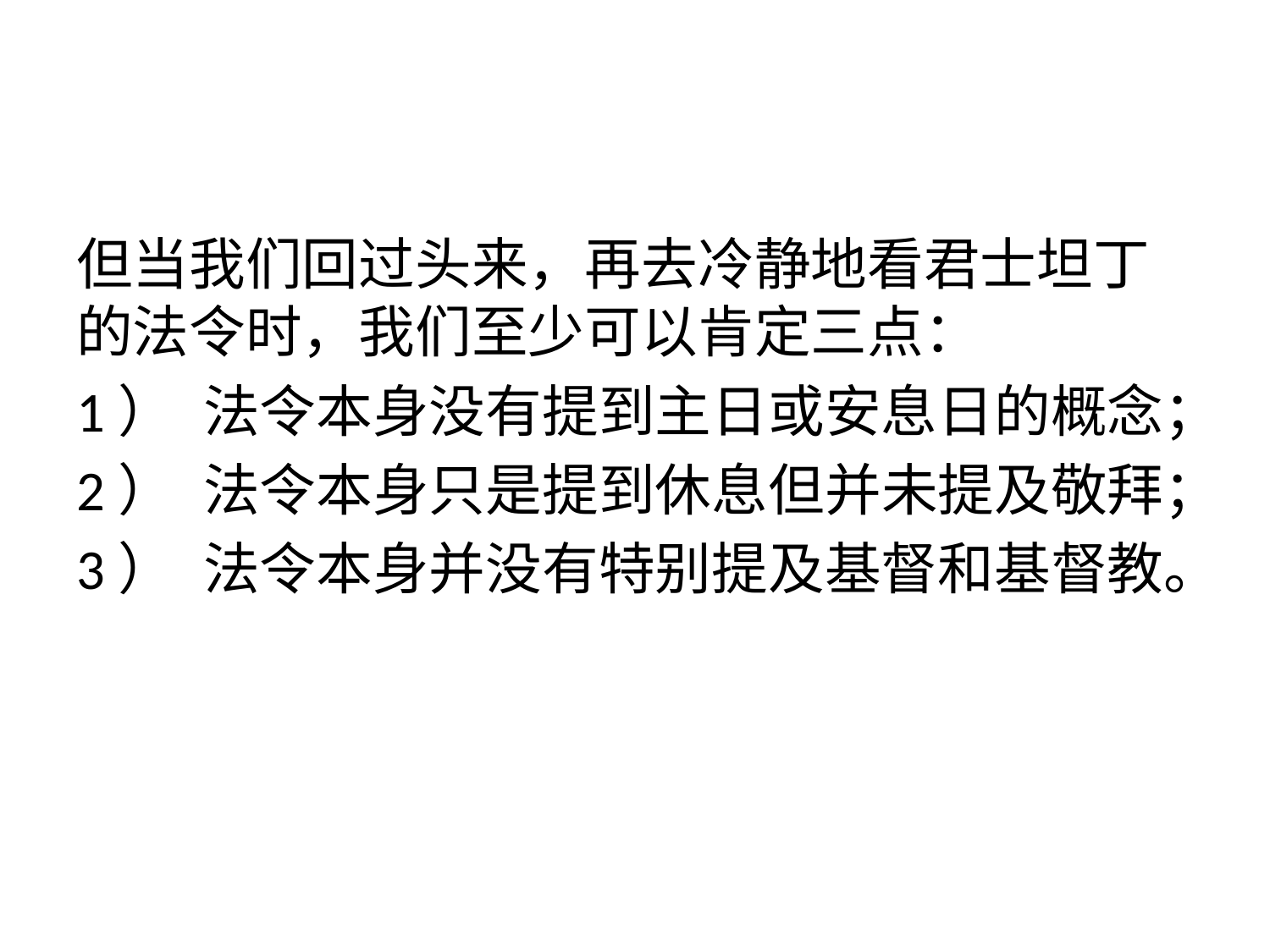

#
但当我们回过头来，再去冷静地看君士坦丁的法令时，我们至少可以肯定三点：
1）	法令本身没有提到主日或安息日的概念；
2）	法令本身只是提到休息但并未提及敬拜；
3）	法令本身并没有特别提及基督和基督教。